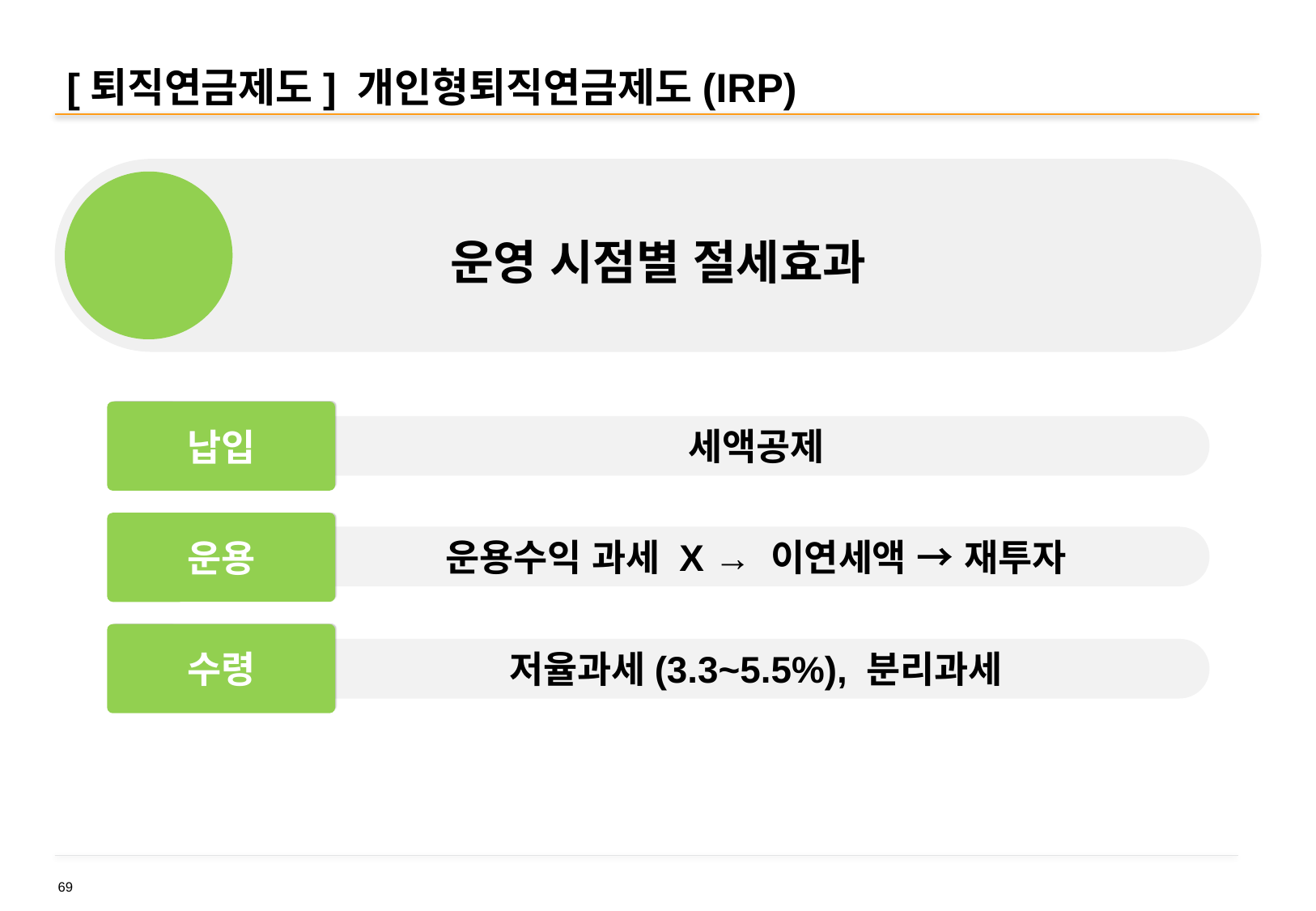

# [퇴직연금제도] 개인형퇴직연금제도(IRP)
운영 시점별 절세효과
IRP
납입
세액공제
운용
운용수익 과세 X → 이연세액 → 재투자
수령
저율과세(3.3~5.5%), 분리과세